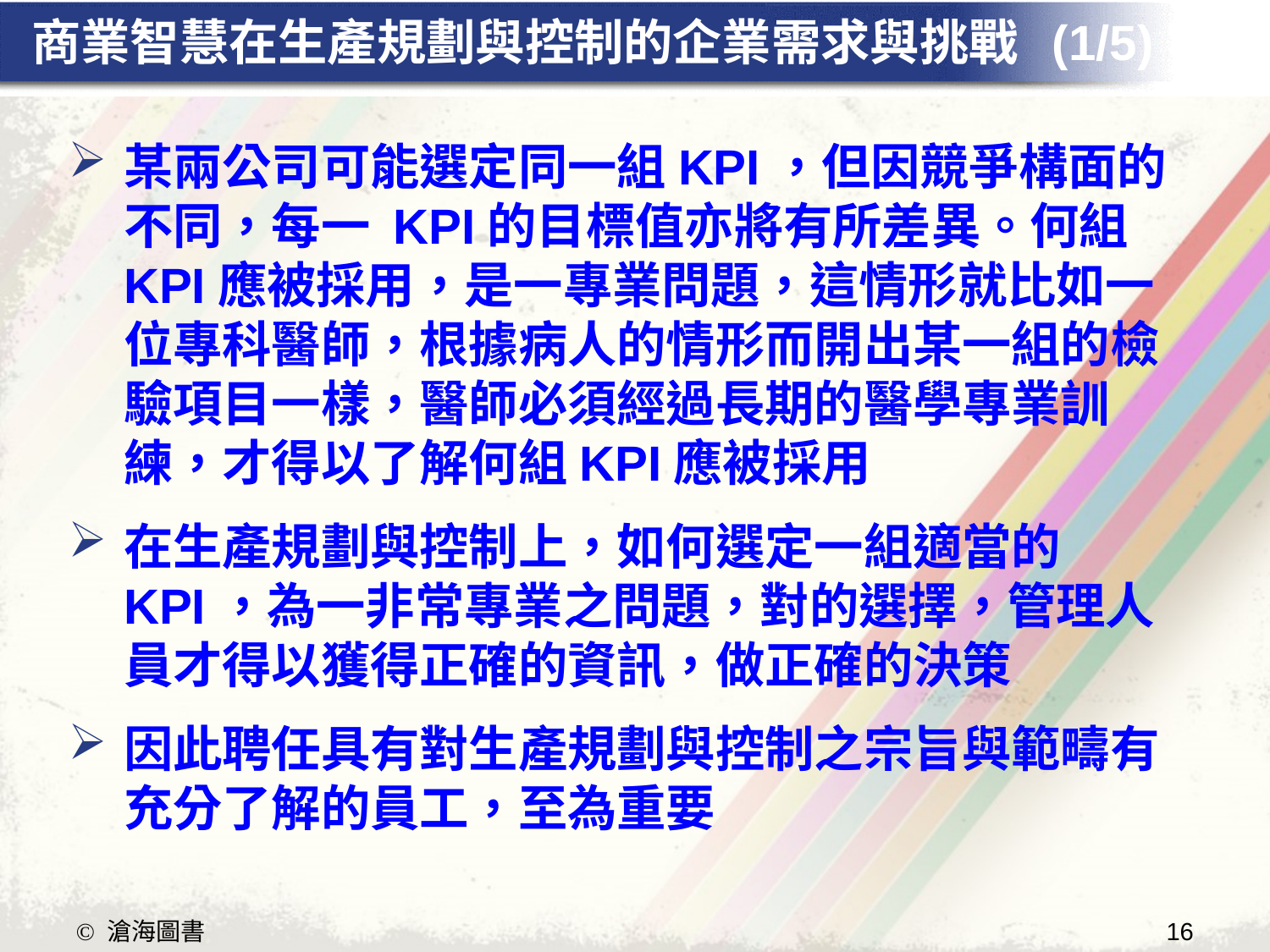

# 商業智慧在生產規劃與控制的企業需求與挑戰  (1/5)
某兩公司可能選定同一組KPI，但因競爭構面的不同，每一 KPI的目標值亦將有所差異。何組KPI應被採用，是一專業問題，這情形就比如一位專科醫師，根據病人的情形而開出某一組的檢驗項目一樣，醫師必須經過長期的醫學專業訓練，才得以了解何組KPI應被採用
在生產規劃與控制上，如何選定一組適當的KPI，為一非常專業之問題，對的選擇，管理人員才得以獲得正確的資訊，做正確的決策
因此聘任具有對生產規劃與控制之宗旨與範疇有充分了解的員工，至為重要

16